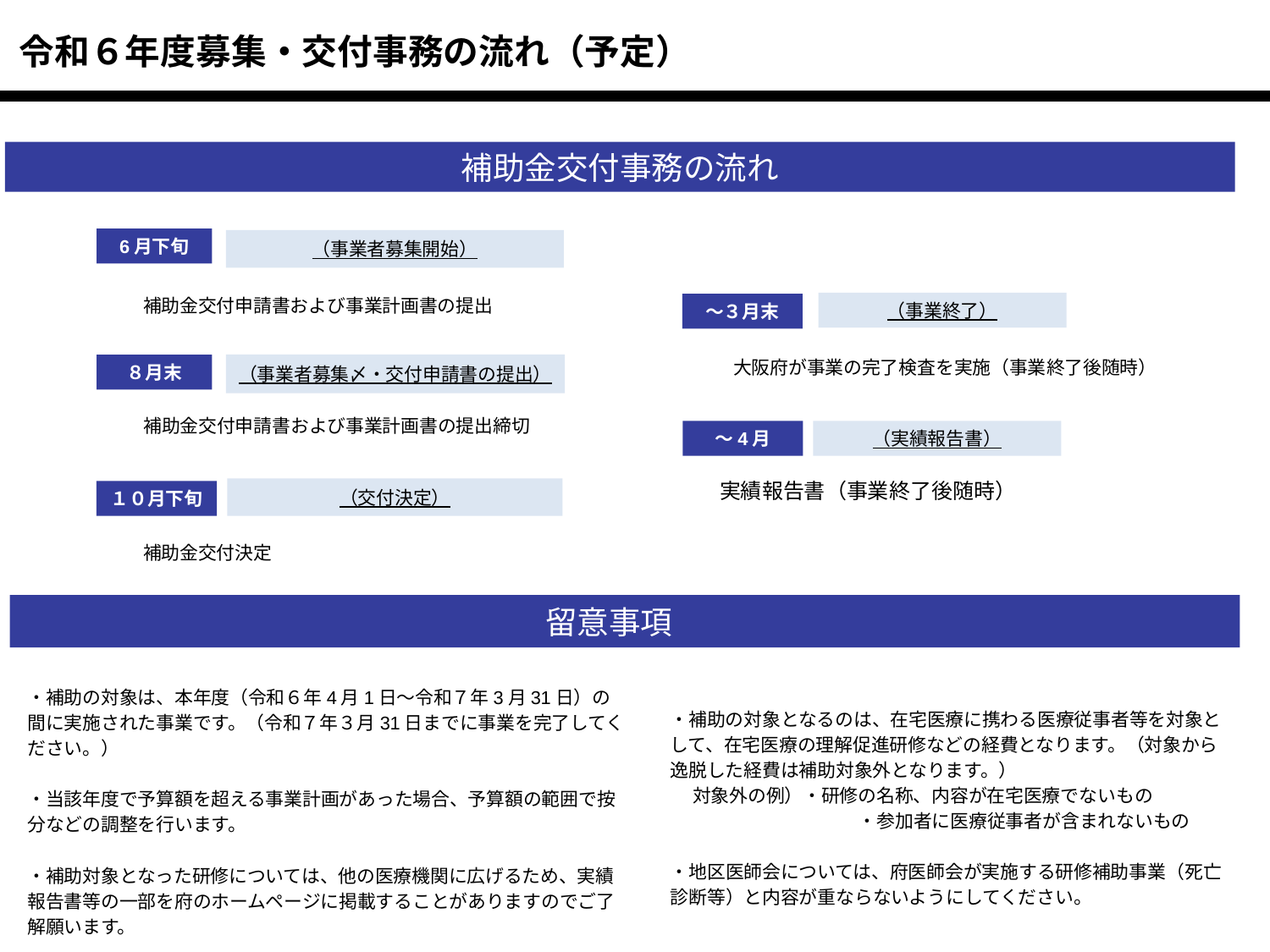

令和６年度募集・交付事務の流れ（予定）
補助金交付事務の流れ
6月下旬
（事業者募集開始）
補助金交付申請書および事業計画書の提出
（事業終了）
～３月末
大阪府が事業の完了検査を実施（事業終了後随時）
（事業者募集〆・交付申請書の提出）
８月末
補助金交付申請書および事業計画書の提出締切
（実績報告書）
～4月
実績報告書（事業終了後随時）
（交付決定）
１０月下旬
補助金交付決定
留意事項
・補助の対象は、本年度（令和６年4月1日～令和７年3月31日）の間に実施された事業です。（令和７年３月31日までに事業を完了してください。）

・当該年度で予算額を超える事業計画があった場合、予算額の範囲で按分などの調整を行います。

・補助対象となった研修については、他の医療機関に広げるため、実績報告書等の一部を府のホームページに掲載することがありますのでご了解願います。
・補助の対象となるのは、在宅医療に携わる医療従事者等を対象として、在宅医療の理解促進研修などの経費となります。（対象から逸脱した経費は補助対象外となります。）
　 対象外の例）・研修の名称、内容が在宅医療でないもの
　　　　　　　　　　 ・参加者に医療従事者が含まれないもの

・地区医師会については、府医師会が実施する研修補助事業（死亡診断等）と内容が重ならないようにしてください。